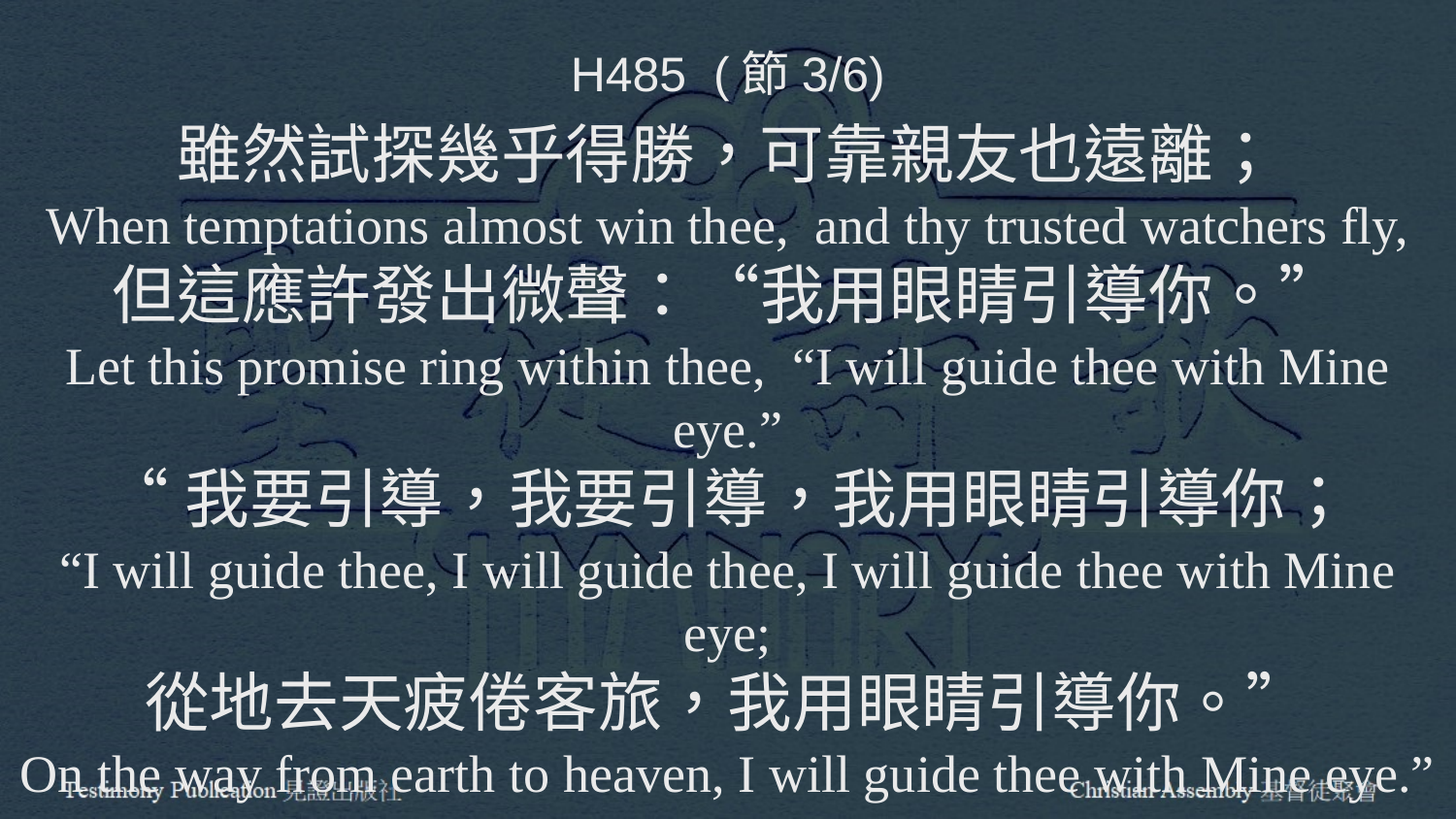

H485  (節3/6)
雖然試探幾乎得勝，可靠親友也遠離；
When temptations almost win thee,  and thy trusted watchers fly,
但這應許發出微聲：“我用眼睛引導你。”
Let this promise ring within thee,  “I will guide thee with Mine eye.”
“我要引導，我要引導，我用眼睛引導你；
“I will guide thee, I will guide thee, I will guide thee with Mine eye;
從地去天疲倦客旅，我用眼睛引導你。”
On the way from earth to heaven, I will guide thee with Mine eye.”